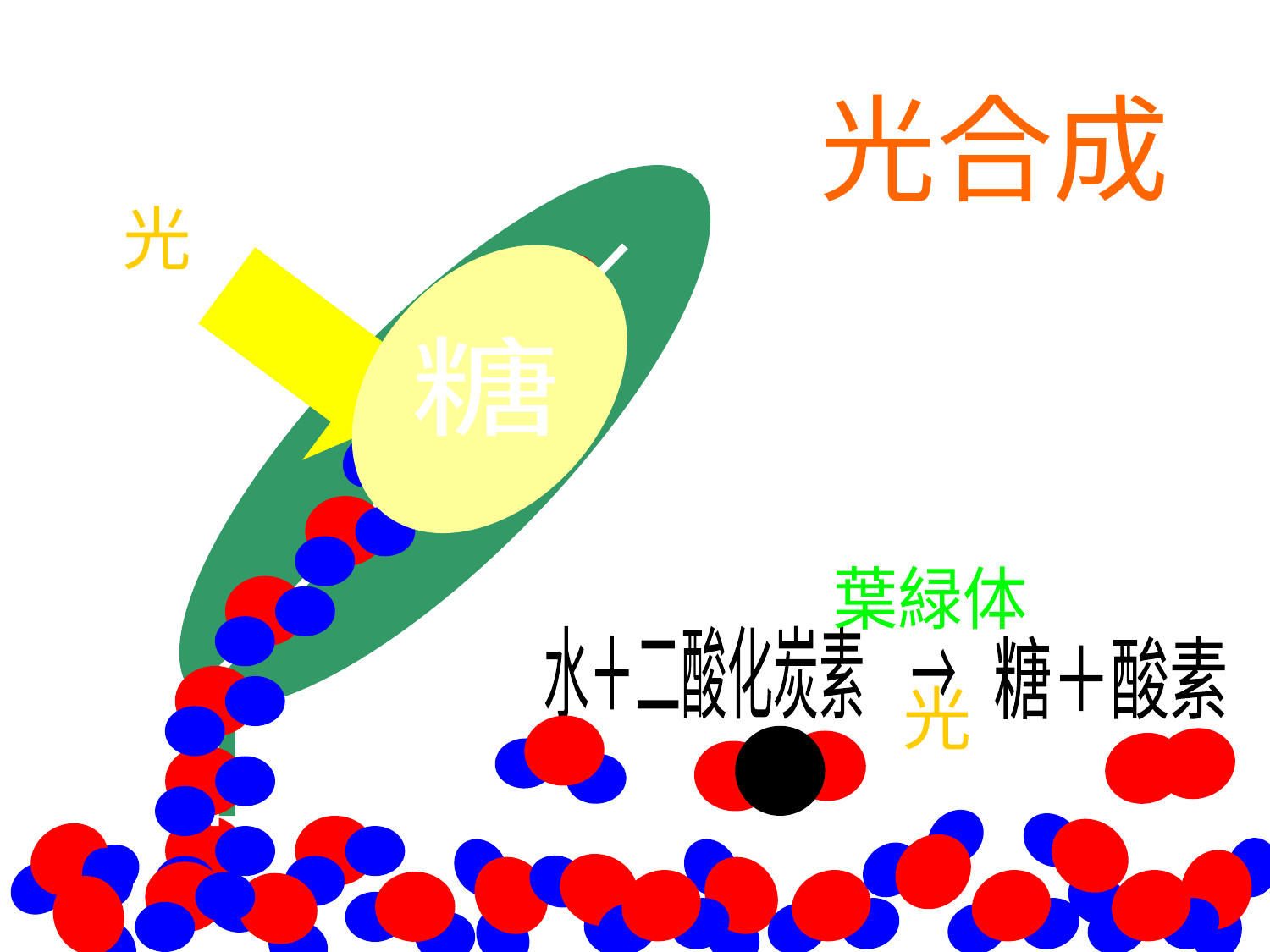

光合成
光

糖

葉緑体

水＋二酸化炭素　→
糖＋酸素

光